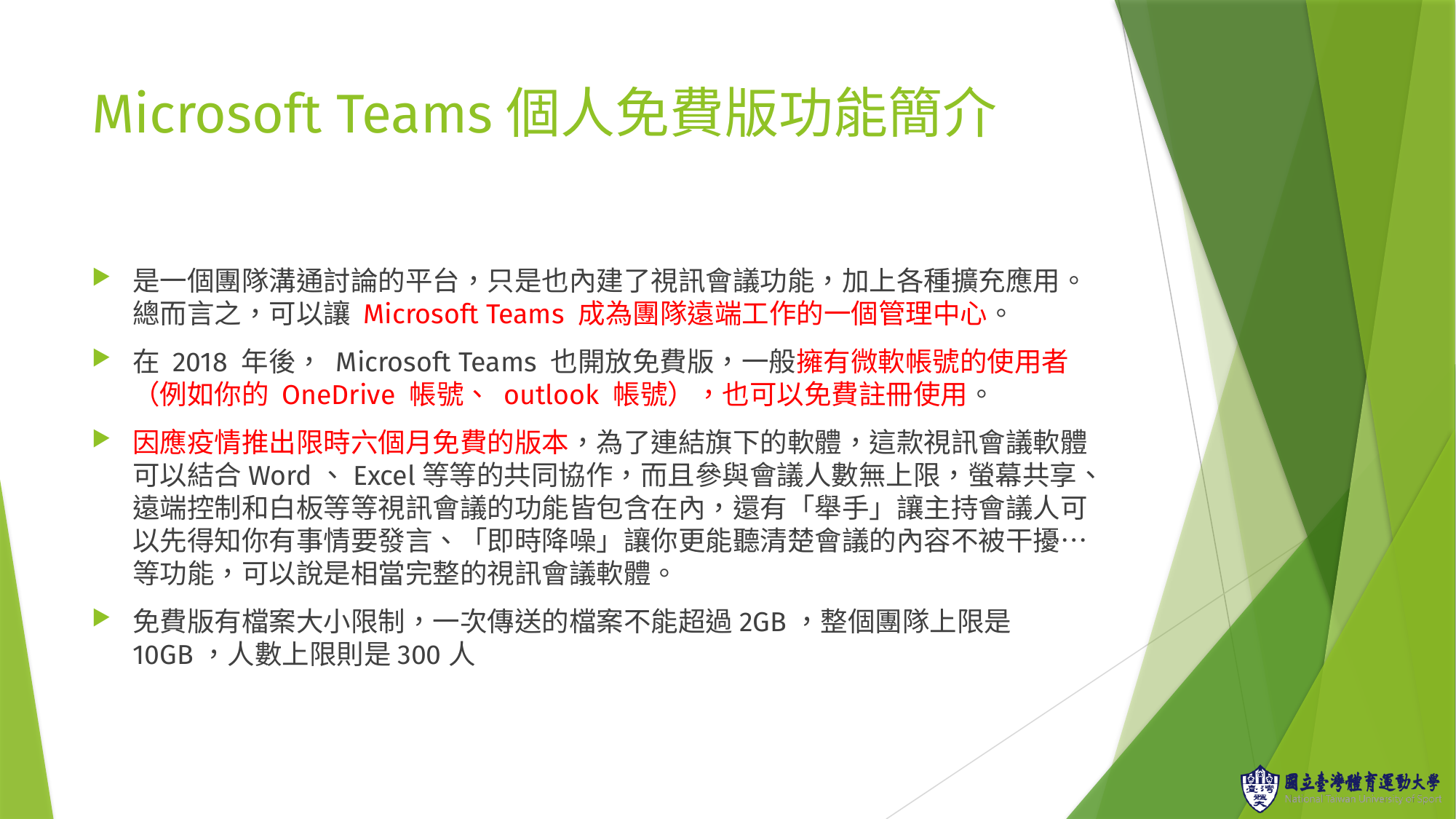

# Microsoft Teams個人免費版功能簡介
是一個團隊溝通討論的平台，只是也內建了視訊會議功能，加上各種擴充應用。
總而言之，可以讓 Microsoft Teams 成為團隊遠端工作的一個管理中心。
在 2018 年後， Microsoft Teams 也開放免費版，一般擁有微軟帳號的使用者（例如你的 OneDrive 帳號、 outlook 帳號），也可以免費註冊使用。
因應疫情推出限時六個月免費的版本，為了連結旗下的軟體，這款視訊會議軟體可以結合Word、Excel等等的共同協作，而且參與會議人數無上限，螢幕共享、遠端控制和白板等等視訊會議的功能皆包含在內，還有「舉手」讓主持會議人可以先得知你有事情要發言、「即時降噪」讓你更能聽清楚會議的內容不被干擾…等功能，可以說是相當完整的視訊會議軟體。
免費版有檔案大小限制，一次傳送的檔案不能超過2GB，整個團隊上限是10GB，人數上限則是300人